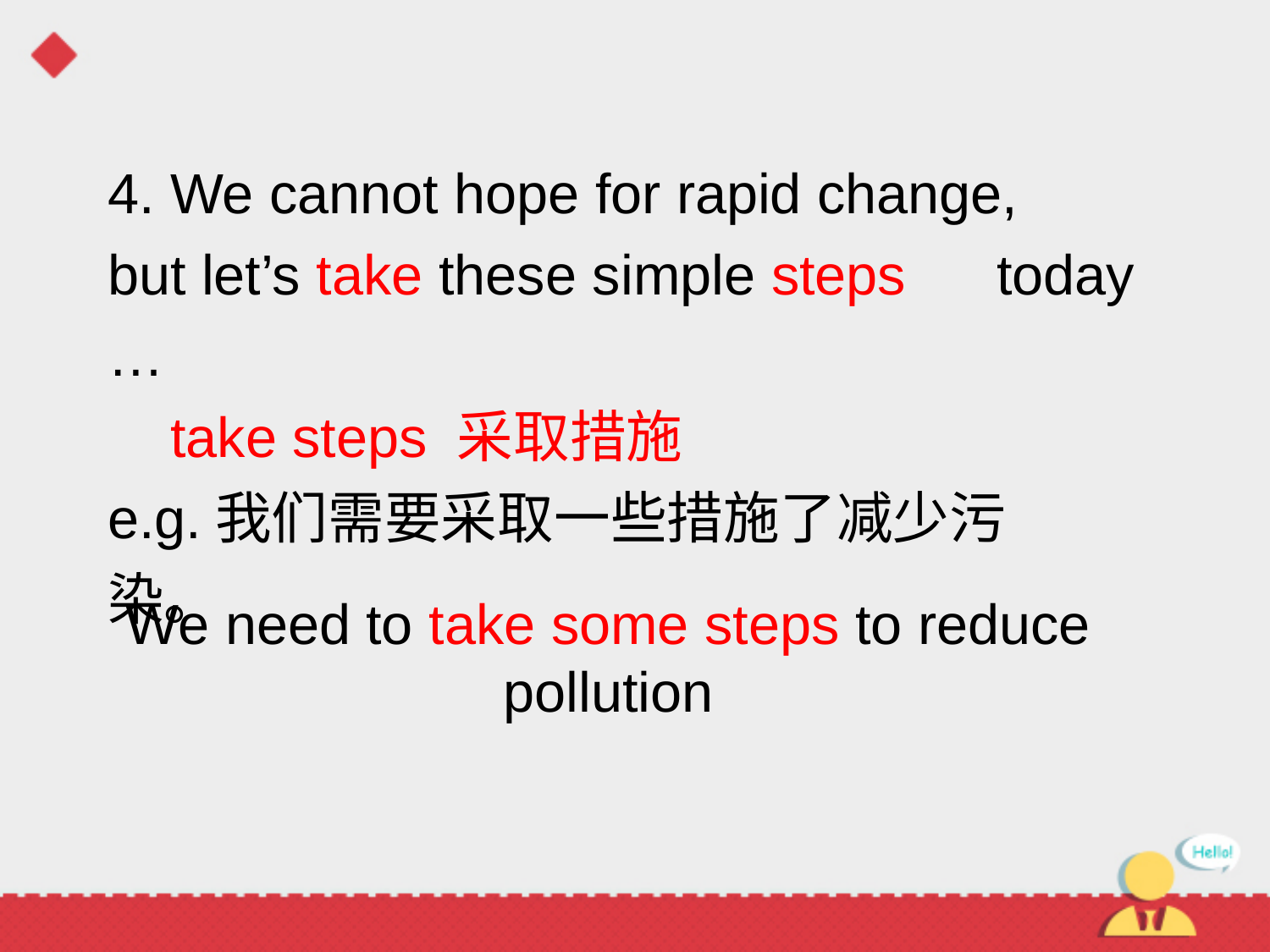

4. We cannot hope for rapid change, 	but let’s take these simple steps 	today …
    take steps 采取措施
e.g.我们需要采取一些措施了减少污	染。
We need to take some steps to reduce pollution